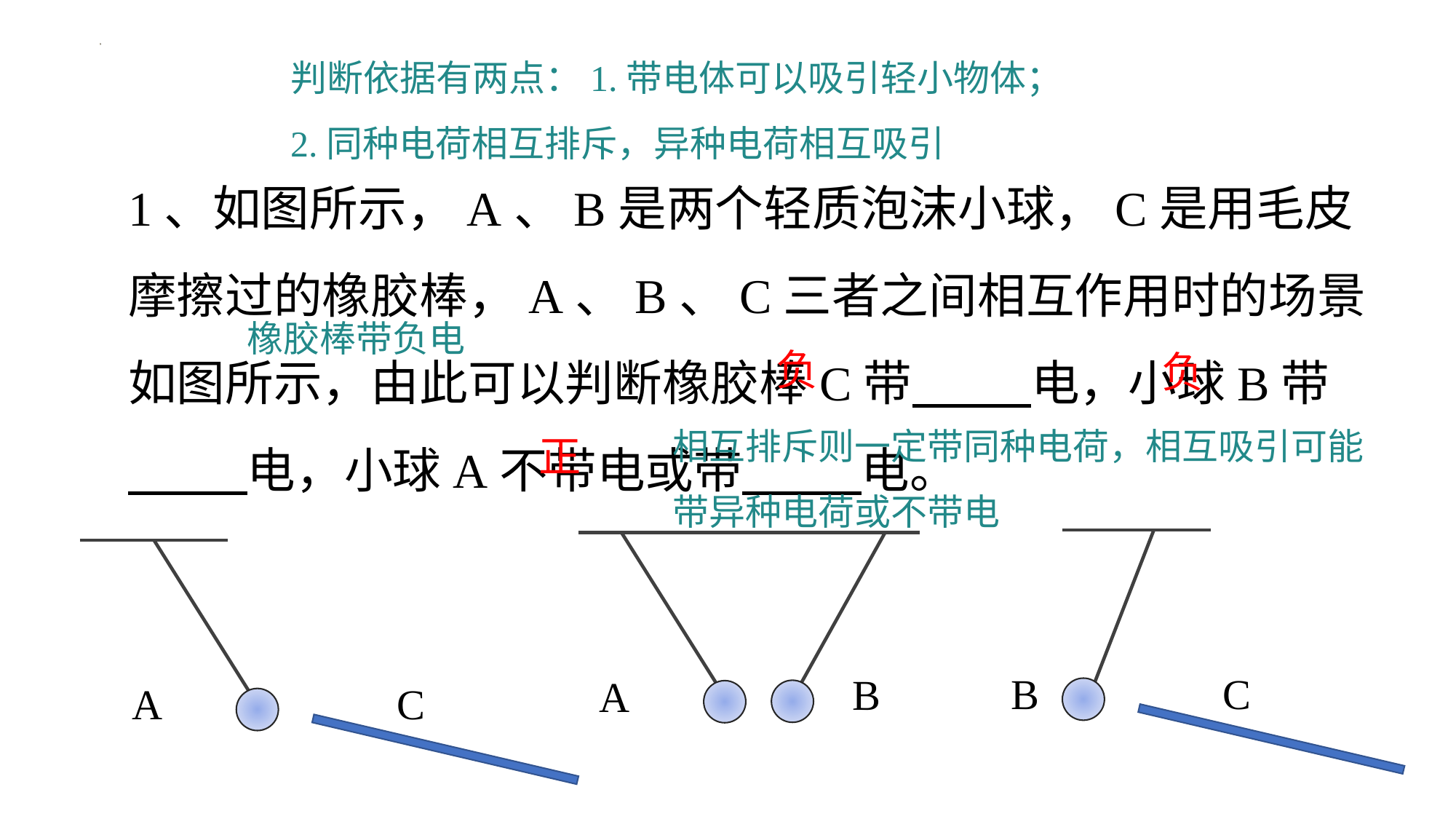

判断依据有两点：1.带电体可以吸引轻小物体；
2.同种电荷相互排斥，异种电荷相互吸引
1、如图所示，A、B是两个轻质泡沫小球，C是用毛皮摩擦过的橡胶棒，A、B、C三者之间相互作用时的场景如图所示，由此可以判断橡胶棒C带　  　电，小球B带　  　电，小球A不带电或带　  　电。

橡胶棒带负电
负
负
相互排斥则一定带同种电荷，相互吸引可能带异种电荷或不带电
正
B

C

B
A

A

C